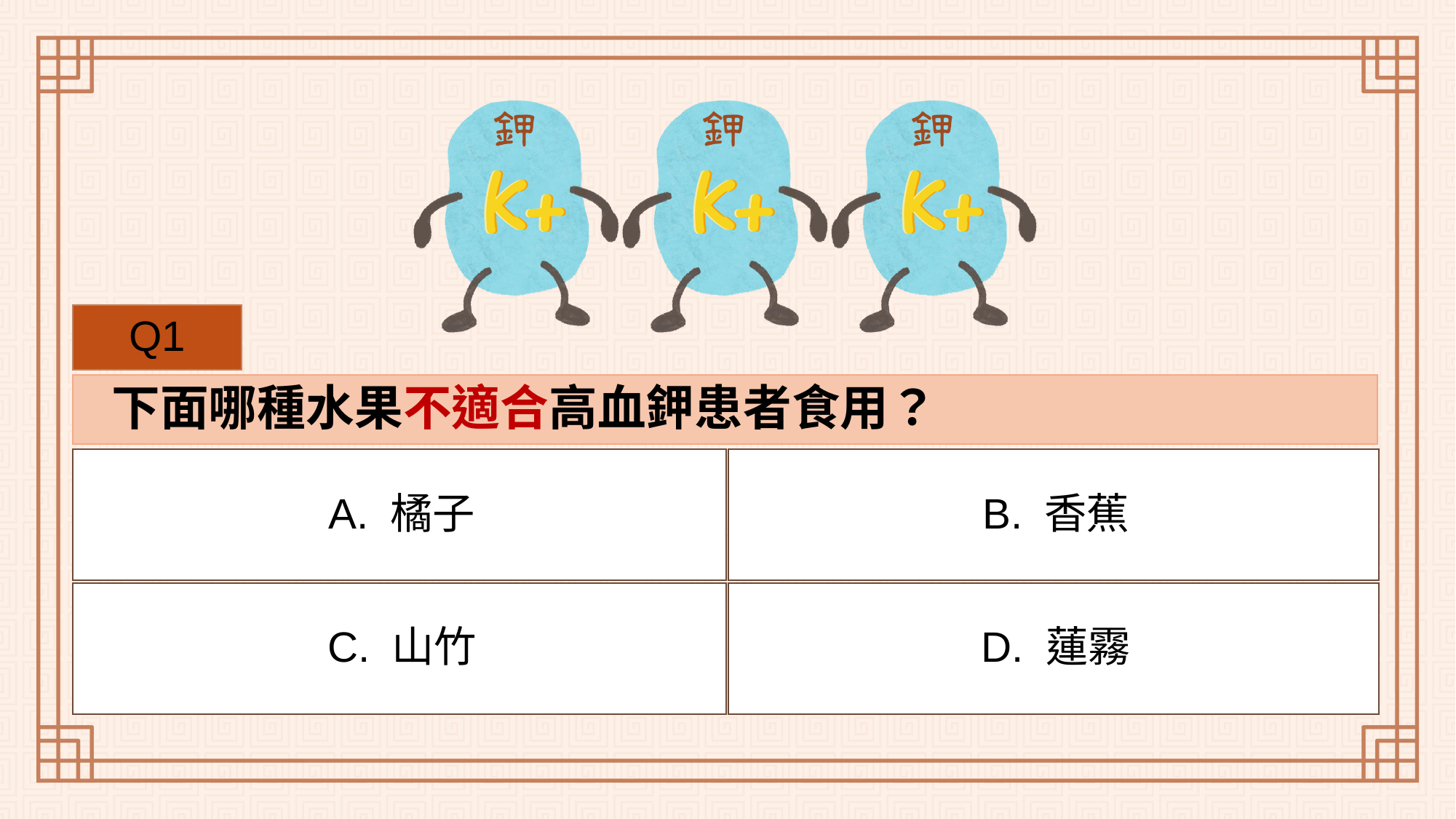

Q1
下面哪種水果不適合高血鉀患者食用？
A. 橘子
B. 香蕉
C. 山竹
D. 蓮霧